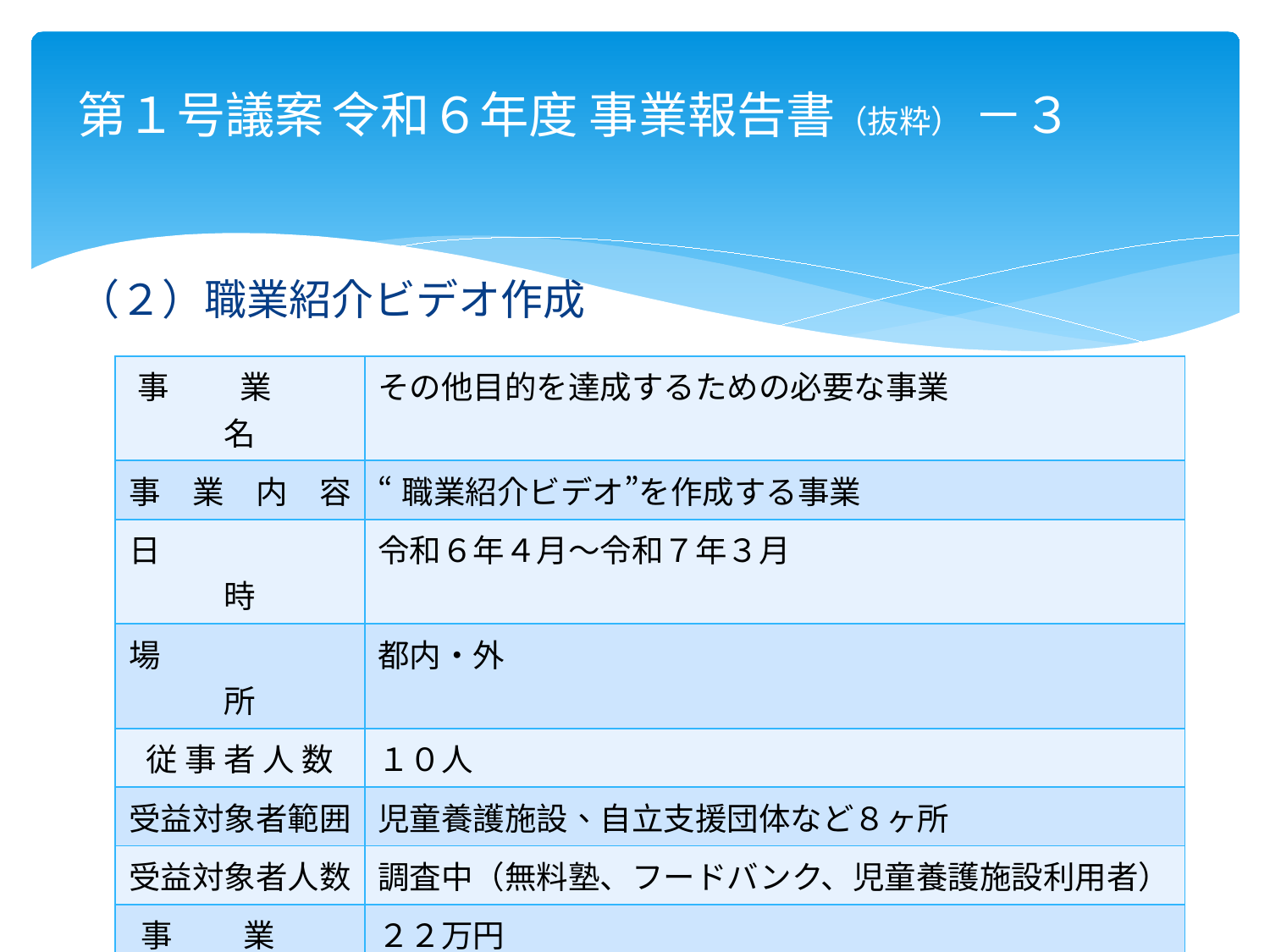

# 第１号議案	令和６年度 事業報告書（抜粋） －３
（２）職業紹介ビデオ作成

| 事　 　業 　　名 | その他目的を達成するための必要な事業 |
| --- | --- |
| 事　業　内　容 | “職業紹介ビデオ”を作成する事業 |
| 日　　　　　　時 | 令和６年４月～令和７年３月 |
| 場　　　　　　所 | 都内・外 |
| 従 事 者 人 数 | １０人 |
| 受益対象者範囲 | 児童養護施設、自立支援団体など８ヶ所 |
| 受益対象者人数 | 調査中（無料塾、フードバンク、児童養護施設利用者） |
| 事　　 業　　 費 | ２２万円 |